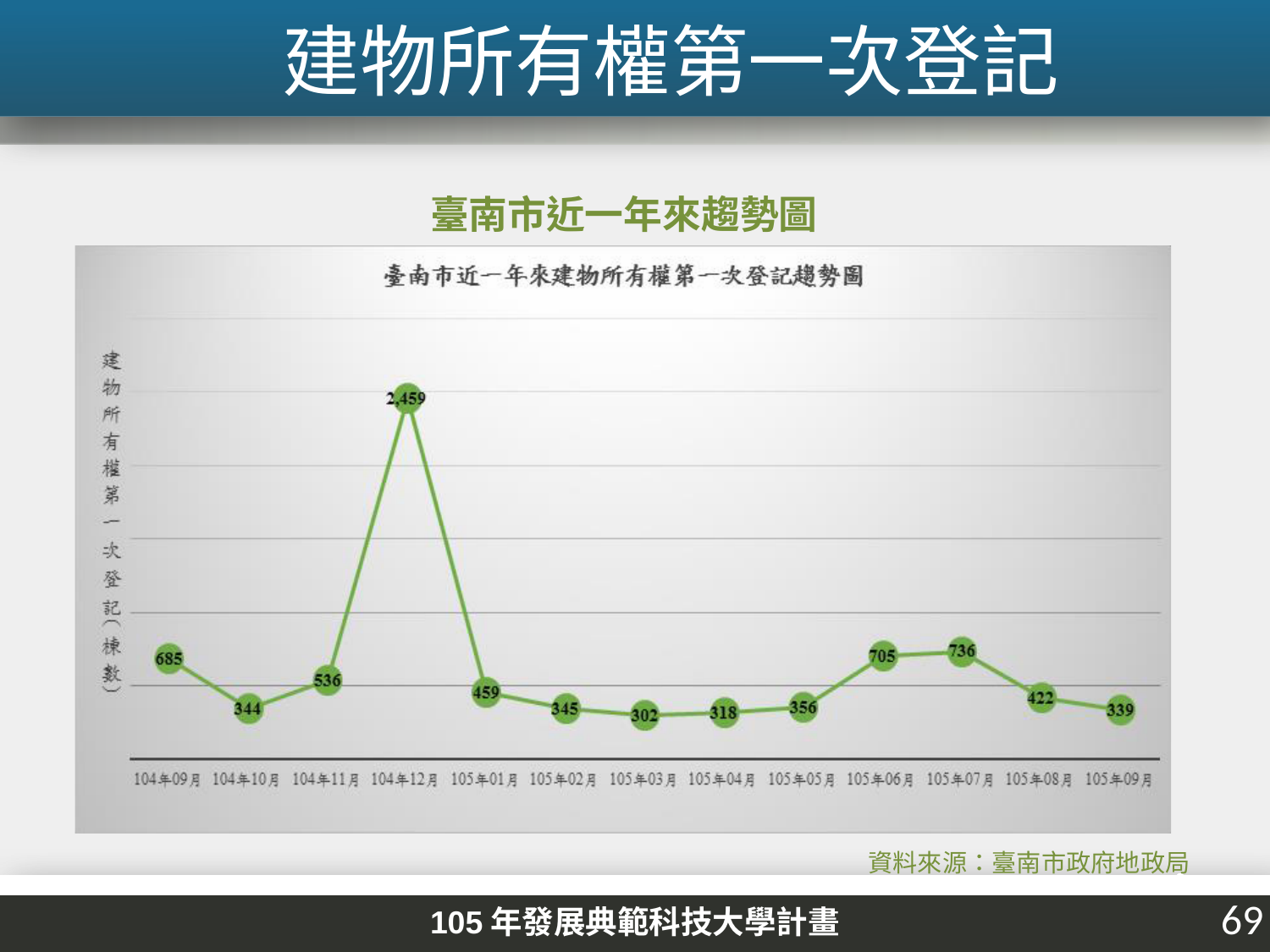

# 建物所有權第一次登記
臺南市近一年來趨勢圖

資料來源：臺南市政府地政局